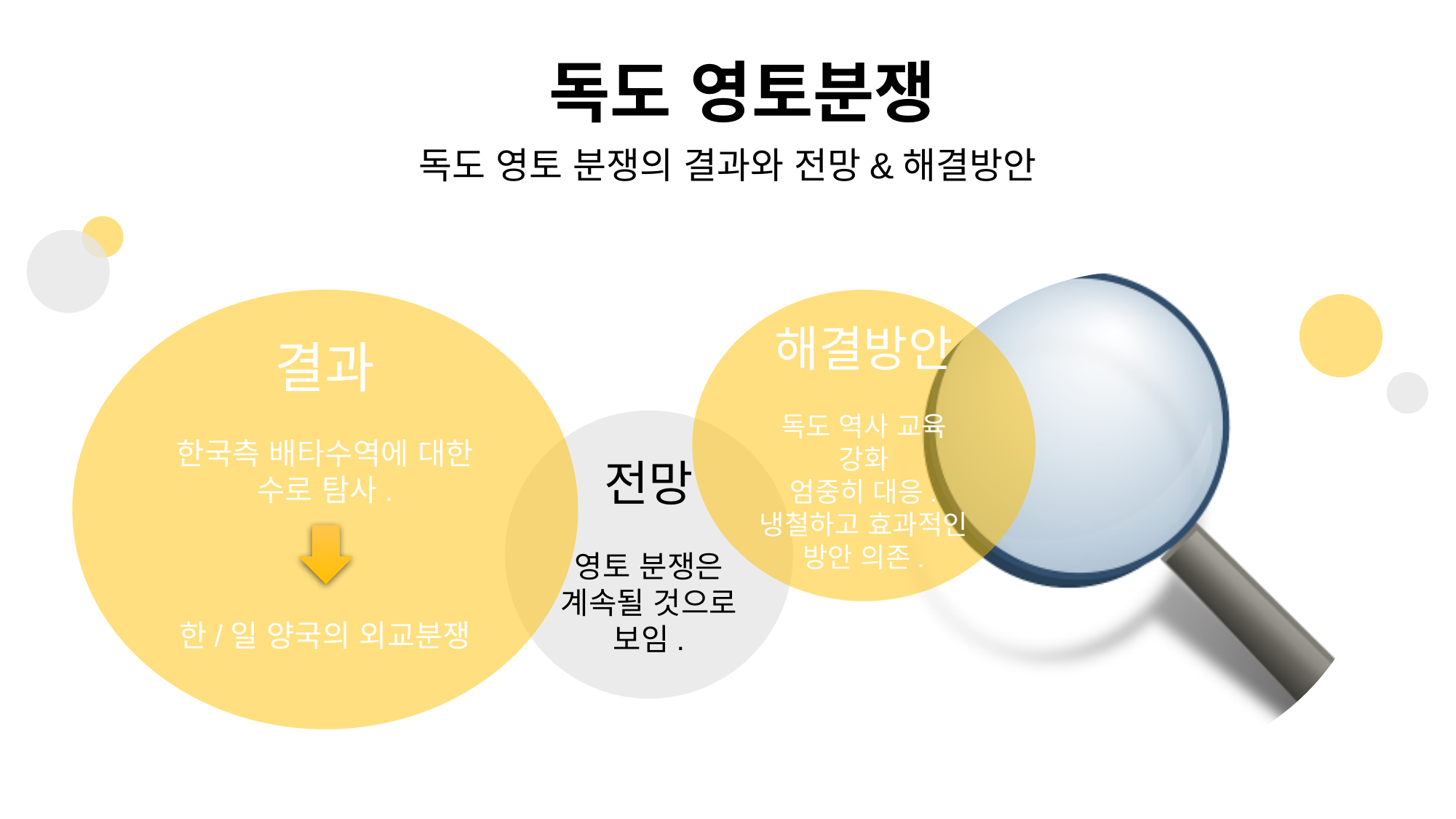

독도 영토분쟁
독도 영토 분쟁의 결과와 전망&해결방안

결과

한국측 배타수역에 대한 수로 탐사.

한/일 양국의 외교분쟁

해결방안

독도 역사 교육 강화
엄중히 대응.
냉철하고 효과적인 방안 의존.

전망

영토 분쟁은 계속될 것으로 보임.